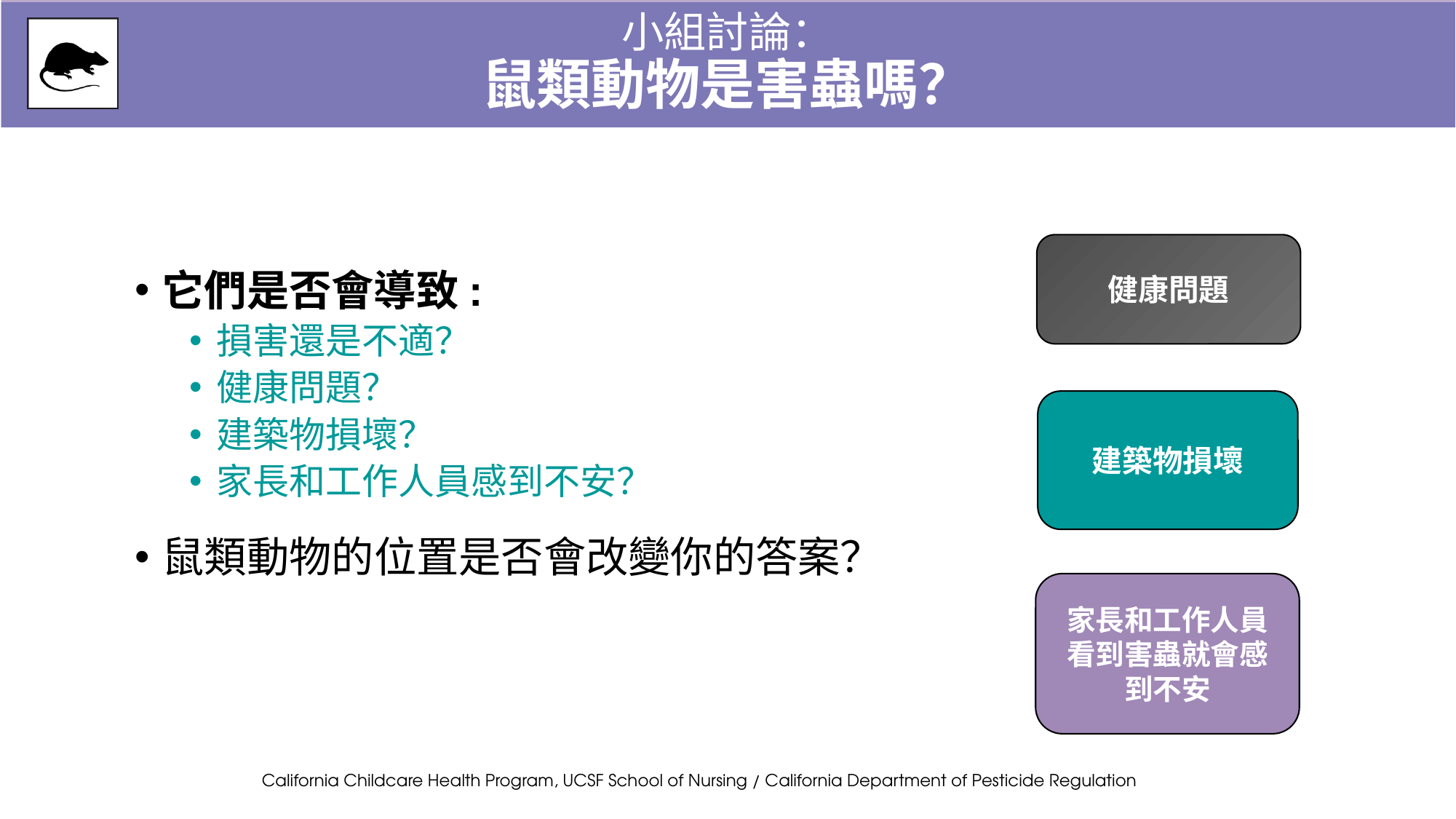

小組討論：
鼠類動物是害蟲嗎？
健康問題
它們是否會導致:
損害還是不適？
健康問題？
建築物損壞？
家長和工作人員感到不安？
鼠類動物的位置是否會改變你的答案？

建築物損壞
家長和工作人員看到害蟲就會感到不安